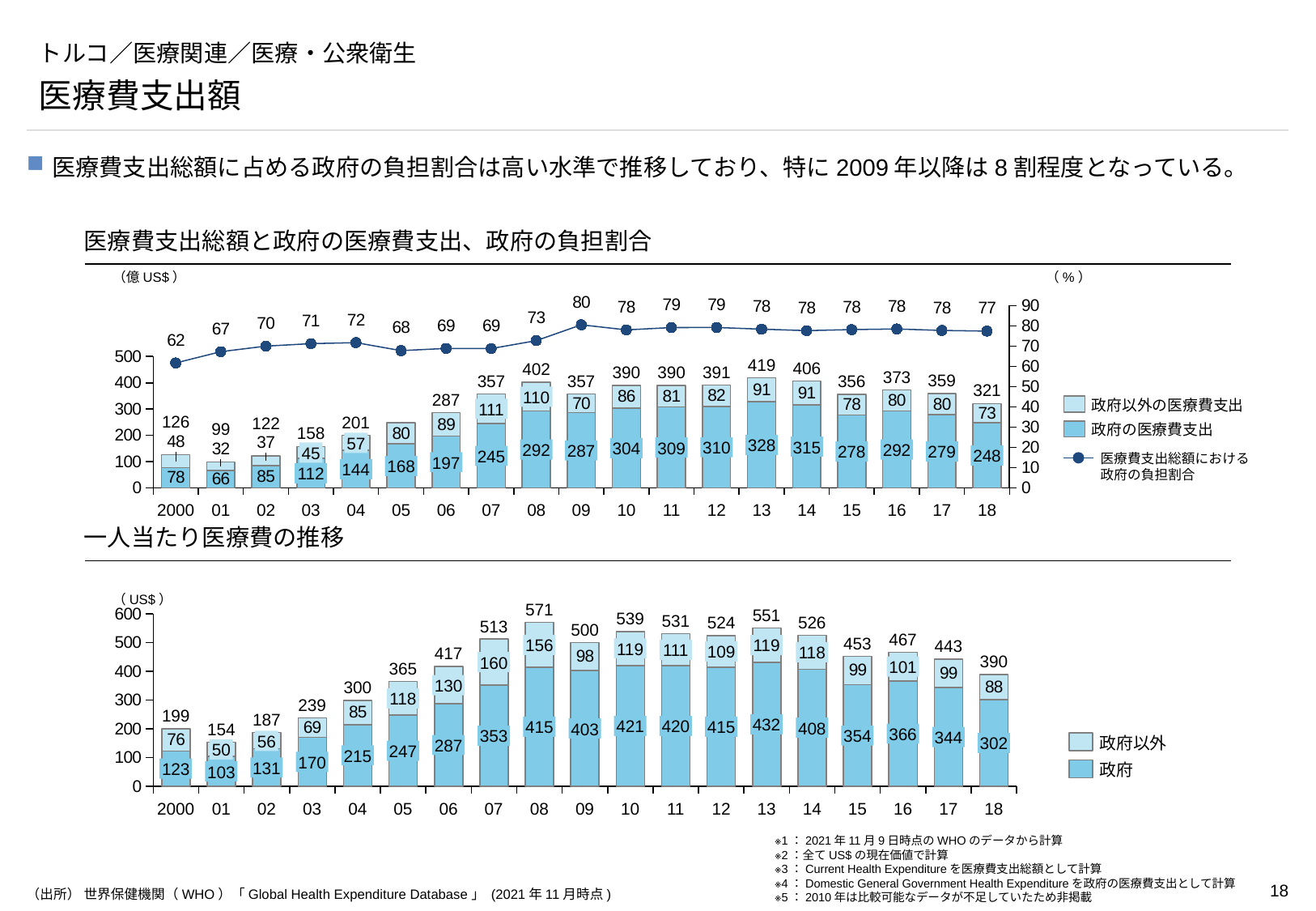

# トルコ／医療関連／医療・公衆衛生
医療費支出額
医療費支出総額に占める政府の負担割合は高い水準で推移しており、特に2009年以降は8割程度となっている。
医療費支出総額と政府の医療費支出、政府の負担割合
（億US$）
（%）

### Chart

| Category |  |
|---|---|

### Chart

| Category |  |  |
|---|---|---|
419
406
402
391
390
390
373
359
357
357
356
321
110
287
政府以外の医療費支出

111
126
201
122
99
政府の医療費支出

158
57
328
315
310
309
304
292
292
287
278
279
45
248
245
医療費支出総額における
政府の負担割合
197

168
144
112
2000
01
02
03
04
05
06
07
08
09
10
11
12
13
14
15
16
17
18
一人当たり医療費の推移
（US$）
571

### Chart

| Category |  |  |
|---|---|---|
551
539
531
526
524
513
500
467
453
156
119
443
119
111
109
118
417
390
160
101
365
130
300
118
239
199
187
432
421
420
415
415
408
403
154
366
354
353
344
56
政府以外
302

287
50
247
215
170
131
123
政府

103
2000
01
02
03
04
05
06
07
08
09
10
11
12
13
14
15
16
17
18
※1：2021年11月9日時点のWHOのデータから計算
※2：全てUS$の現在価値で計算
※3：Current Health Expenditureを医療費支出総額として計算
※4：Domestic General Government Health Expenditureを政府の医療費支出として計算
※5：2010年は比較可能なデータが不足していたため非掲載
（出所） 世界保健機関（WHO）「Global Health Expenditure Database」 (2021年11月時点)